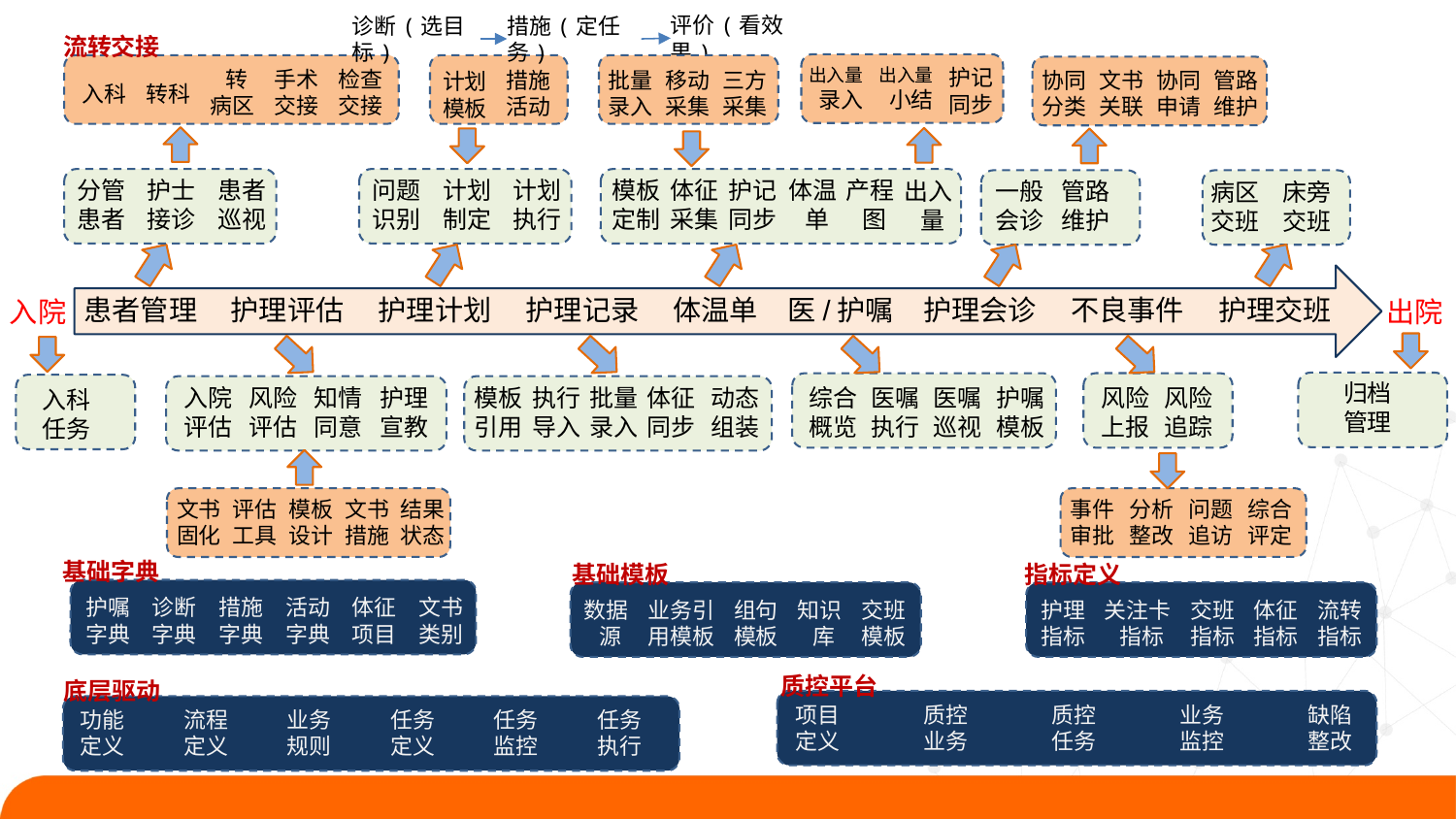

评价(看效果)
诊断(选目标)
措施(定任务)
流转交接

出入量
 录入
出入量
 小结
护记
同步
  转
病区
手术
交接
检查
交接
批量
录入
移动
采集
三方
采集
协同
分类
文书
关联
协同
申请
管路
维护
措施
活动
计划
模板
入科
转科

分管
患者
护士
接诊
患者
巡视
问题
识别
计划
制定
计划
执行
模板
定制
体征
采集
护记
同步
体温
  单
产程
  图

一般
会诊
管路
维护

出入
  量
病区
交班
床旁
交班

体温单
患者管理
护理评估
护理计划
护理记录
医/护嘱
护理会诊
不良事件
护理交班
出院
入院

归档
管理

入院
评估
风险
评估
知情
同意
护理
宣教
模板
引用
执行
导入
批量
录入
体征
同步
动态组装
综合
概览
医嘱
执行
医嘱
巡视
护嘱
模板
风险
上报
风险
追踪
入科
任务

文书
固化
评估
工具
模板
设计
文书
措施
结果
状态
事件
审批
分析
整改
问题
追访
综合
评定
基础字典

护嘱
字典
诊断
字典
措施
字典
活动
字典
体征
项目
文书
类别
基础模板

数据
  源
业务引
用模板
组句
模板
知识
  库
交班
模板
指标定义

护理
指标
关注卡
  指标
交班
指标
体征
指标
流转
指标
质控平台

项目
定义
质控
业务
质控
任务
业务监控
缺陷
整改
底层驱动

功能
定义
流程
定义
业务
规则
任务
定义
任务
监控
任务
执行